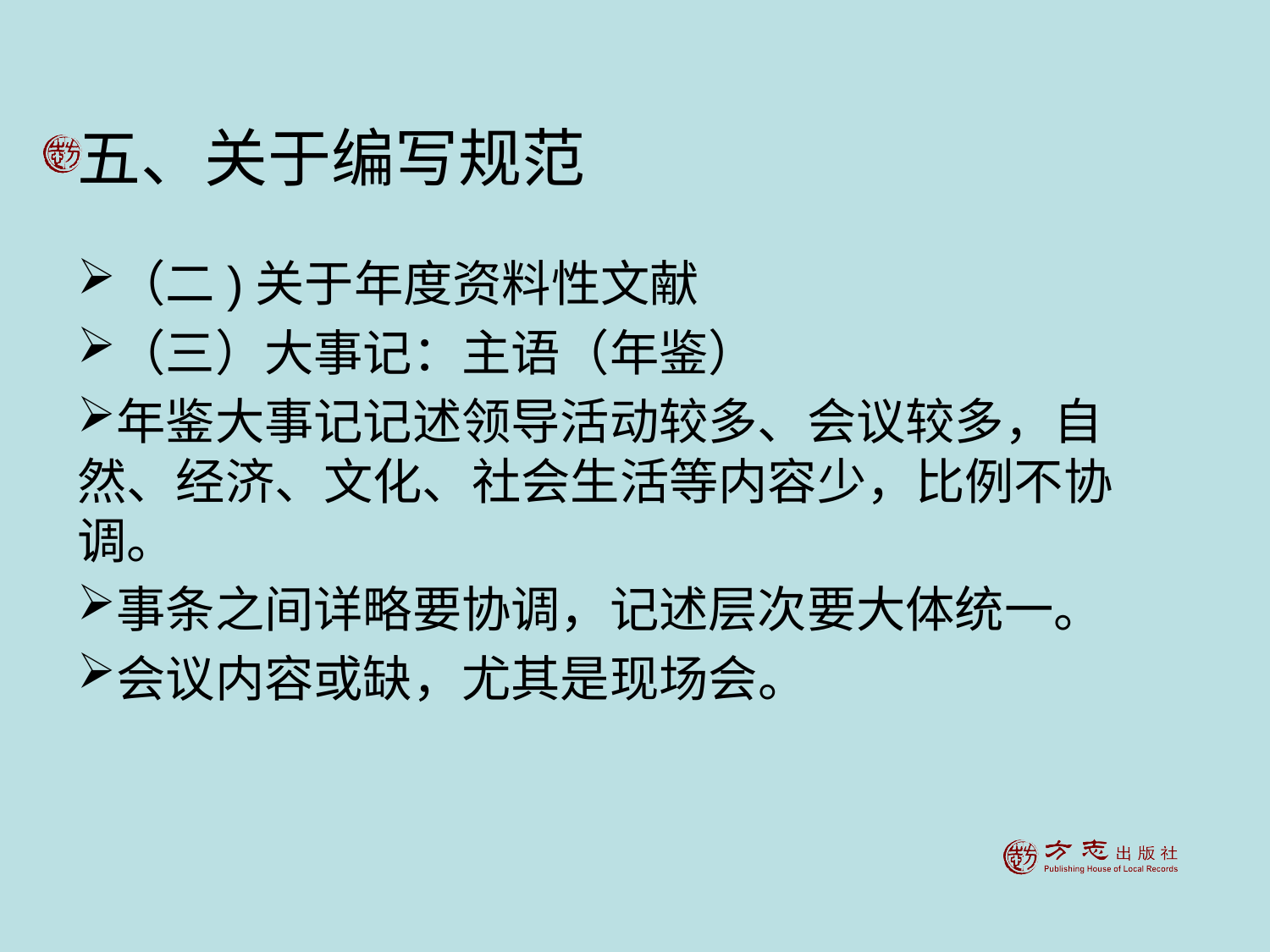

# 五、关于编写规范
（二)关于年度资料性文献
（三）大事记：主语（年鉴）
年鉴大事记记述领导活动较多、会议较多，自然、经济、文化、社会生活等内容少，比例不协调。
事条之间详略要协调，记述层次要大体统一。
会议内容或缺，尤其是现场会。